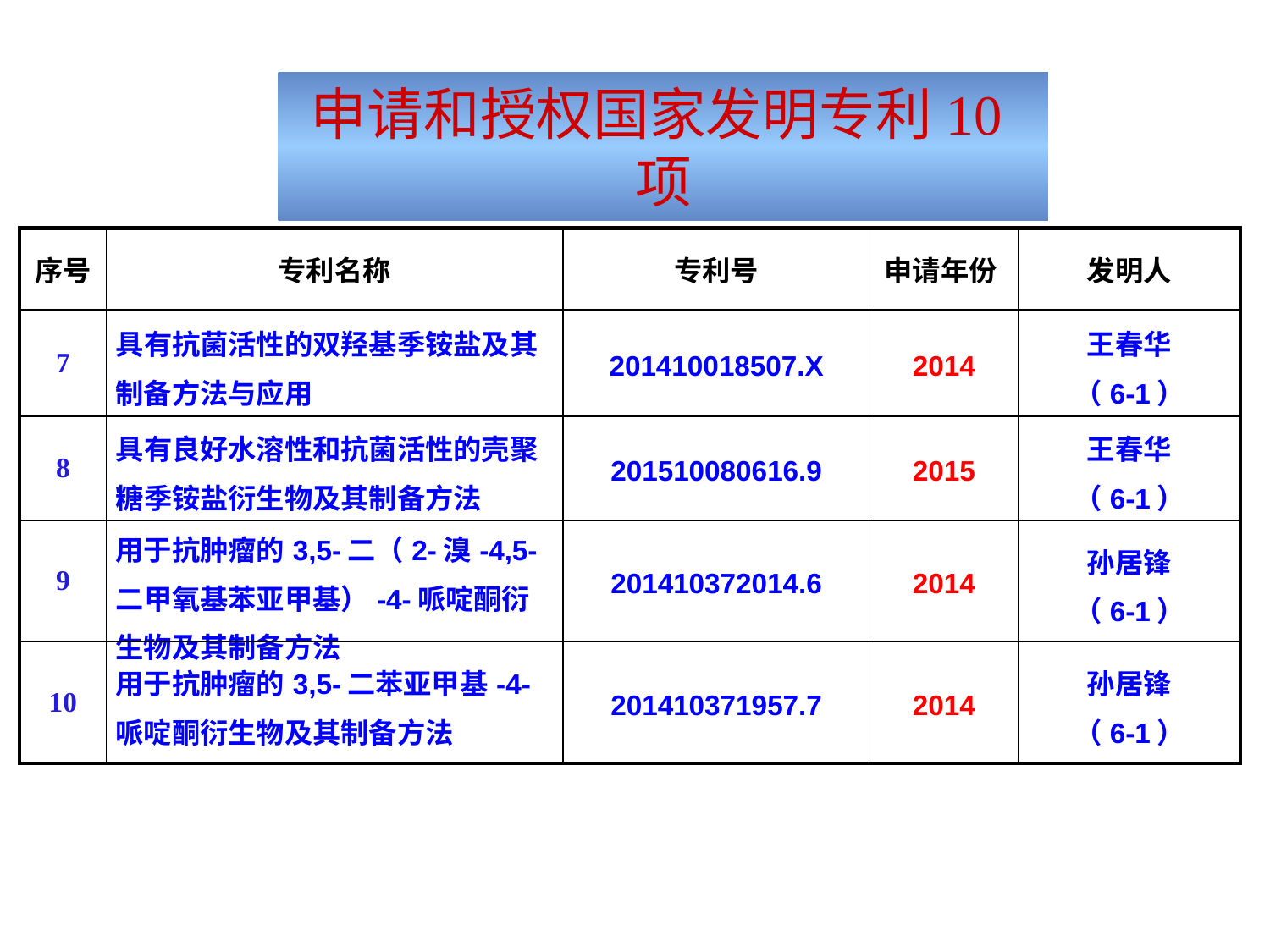

申请和授权国家发明专利10项
| 序号 | 专利名称 | 专利号 | 申请年份 | 发明人 |
| --- | --- | --- | --- | --- |
| 7 | 具有抗菌活性的双羟基季铵盐及其制备方法与应用 | 201410018507.X | 2014 | 王春华 （6-1） |
| 8 | 具有良好水溶性和抗菌活性的壳聚糖季铵盐衍生物及其制备方法 | 201510080616.9 | 2015 | 王春华 （6-1） |
| 9 | 用于抗肿瘤的3,5-二（2-溴-4,5-二甲氧基苯亚甲基）-4-哌啶酮衍生物及其制备方法 | 201410372014.6 | 2014 | 孙居锋 （6-1） |
| 10 | 用于抗肿瘤的3,5-二苯亚甲基-4-哌啶酮衍生物及其制备方法 | 201410371957.7 | 2014 | 孙居锋 （6-1） |